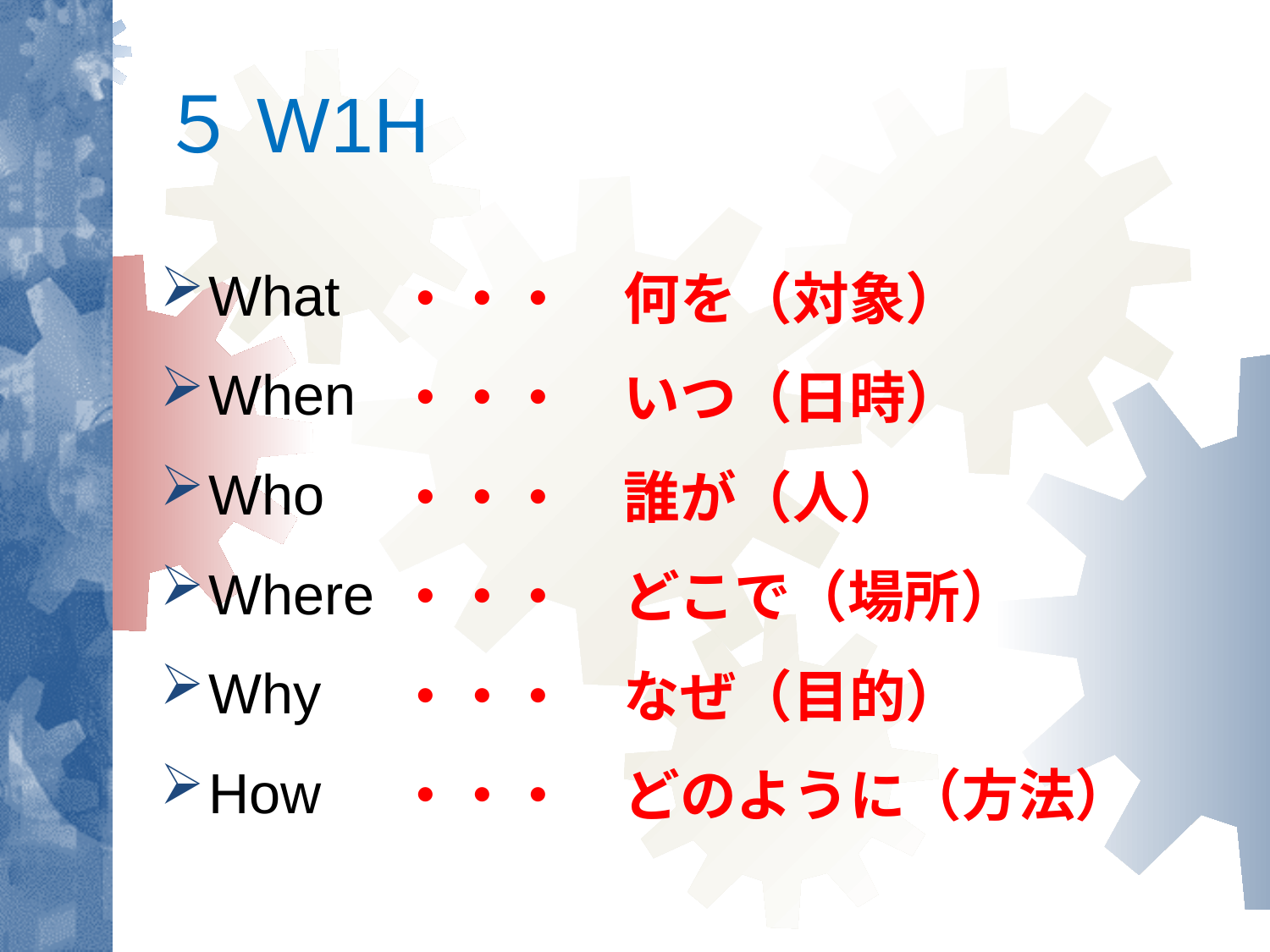

# ５W1H
What
When
Who
Where
Why
How
・・・　何を（対象）
・・・　いつ（日時）
・・・　誰が（人）
・・・　どこで（場所）
・・・　なぜ（目的）
・・・　どのように（方法）